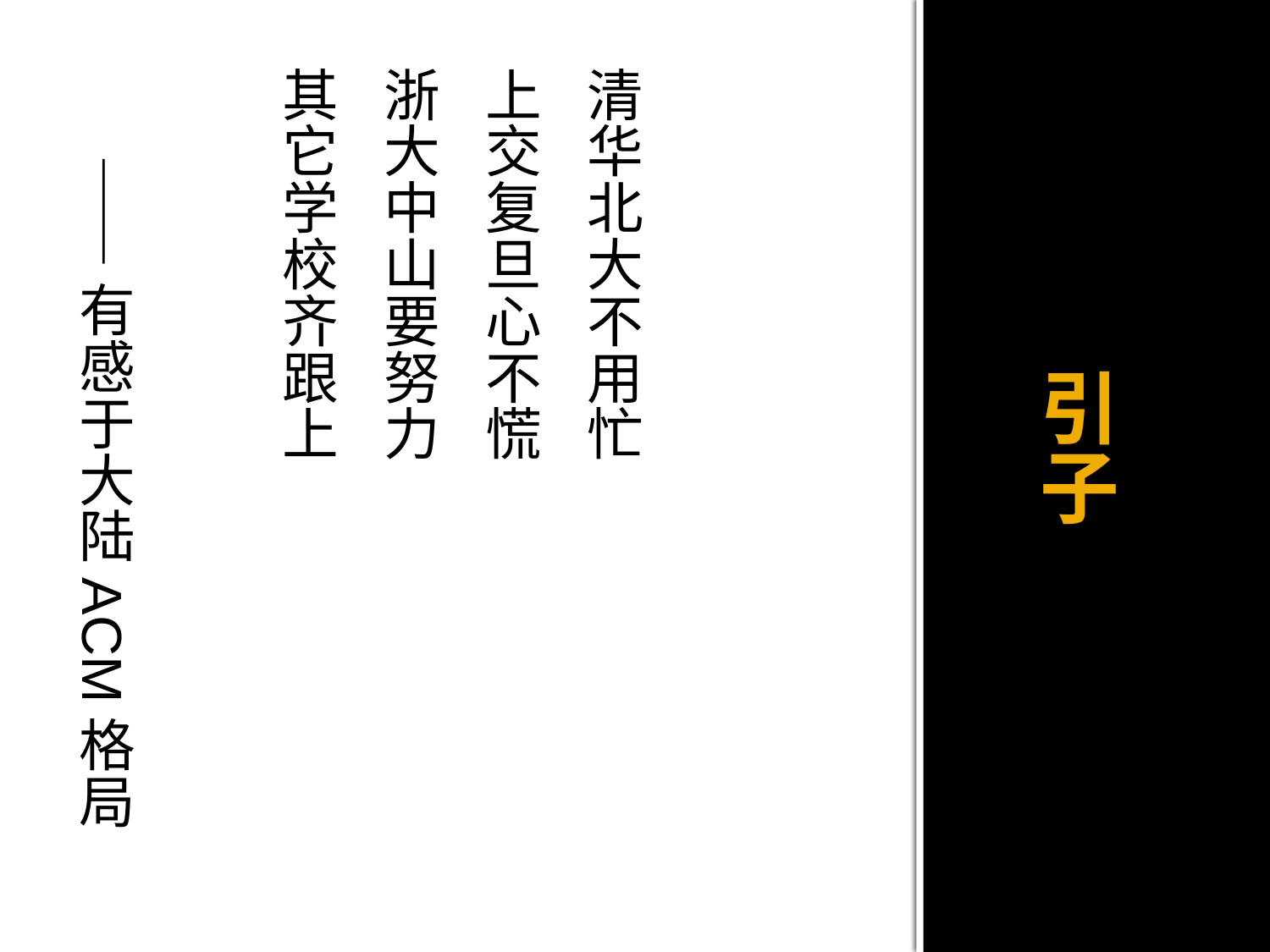

# 引子

清华北大不用忙
上交复旦心不慌
浙大中山要努力
其它学校齐跟上

——有感于大陆ACM格局